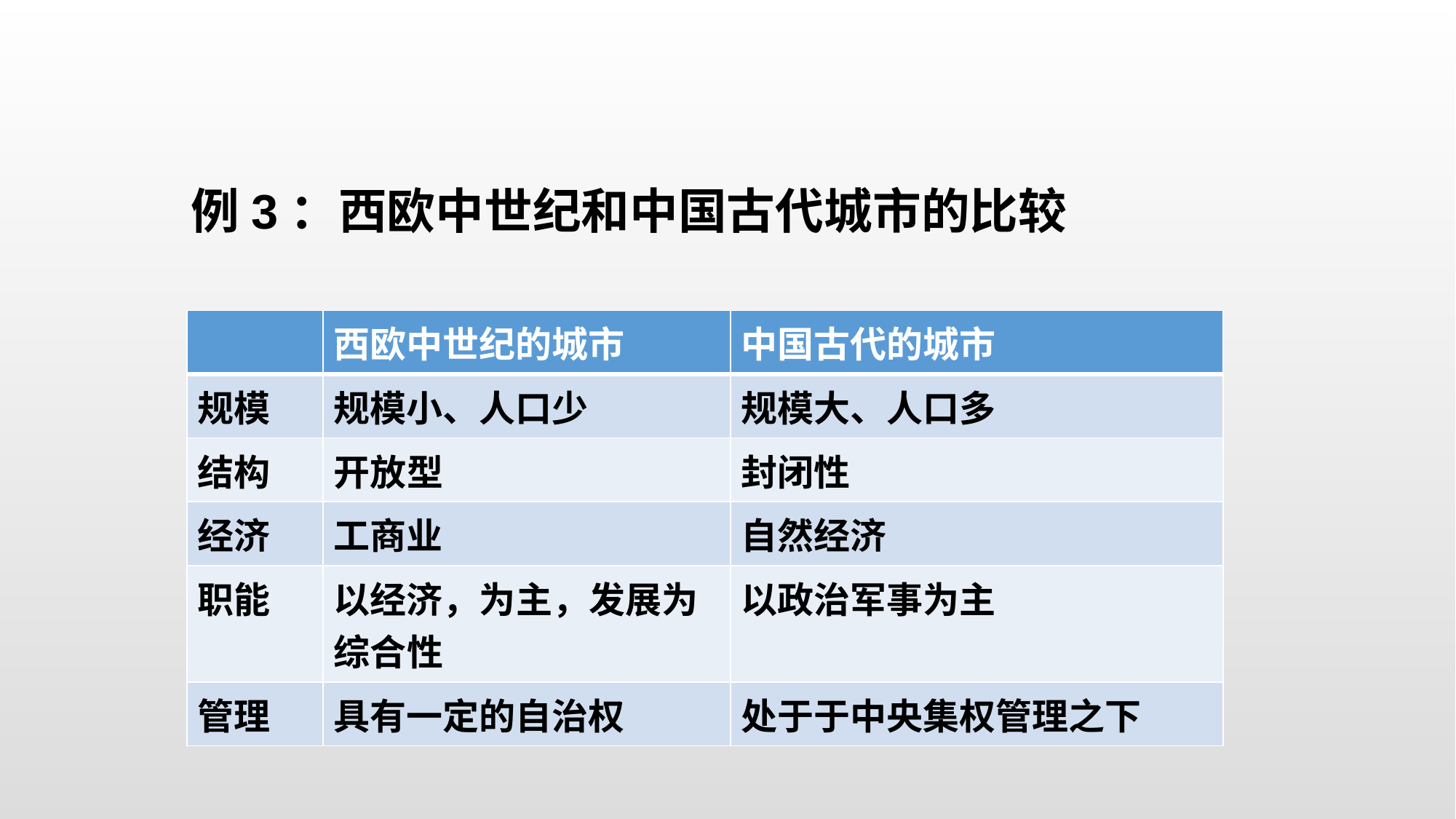

例3：西欧中世纪和中国古代城市的比较
|  | 西欧中世纪的城市 | 中国古代的城市 |
| --- | --- | --- |
| 规模 | 规模小、人口少 | 规模大、人口多 |
| 结构 | 开放型 | 封闭性 |
| 经济 | 工商业 | 自然经济 |
| 职能 | 以经济，为主，发展为综合性 | 以政治军事为主 |
| 管理 | 具有一定的自治权 | 处于于中央集权管理之下 |